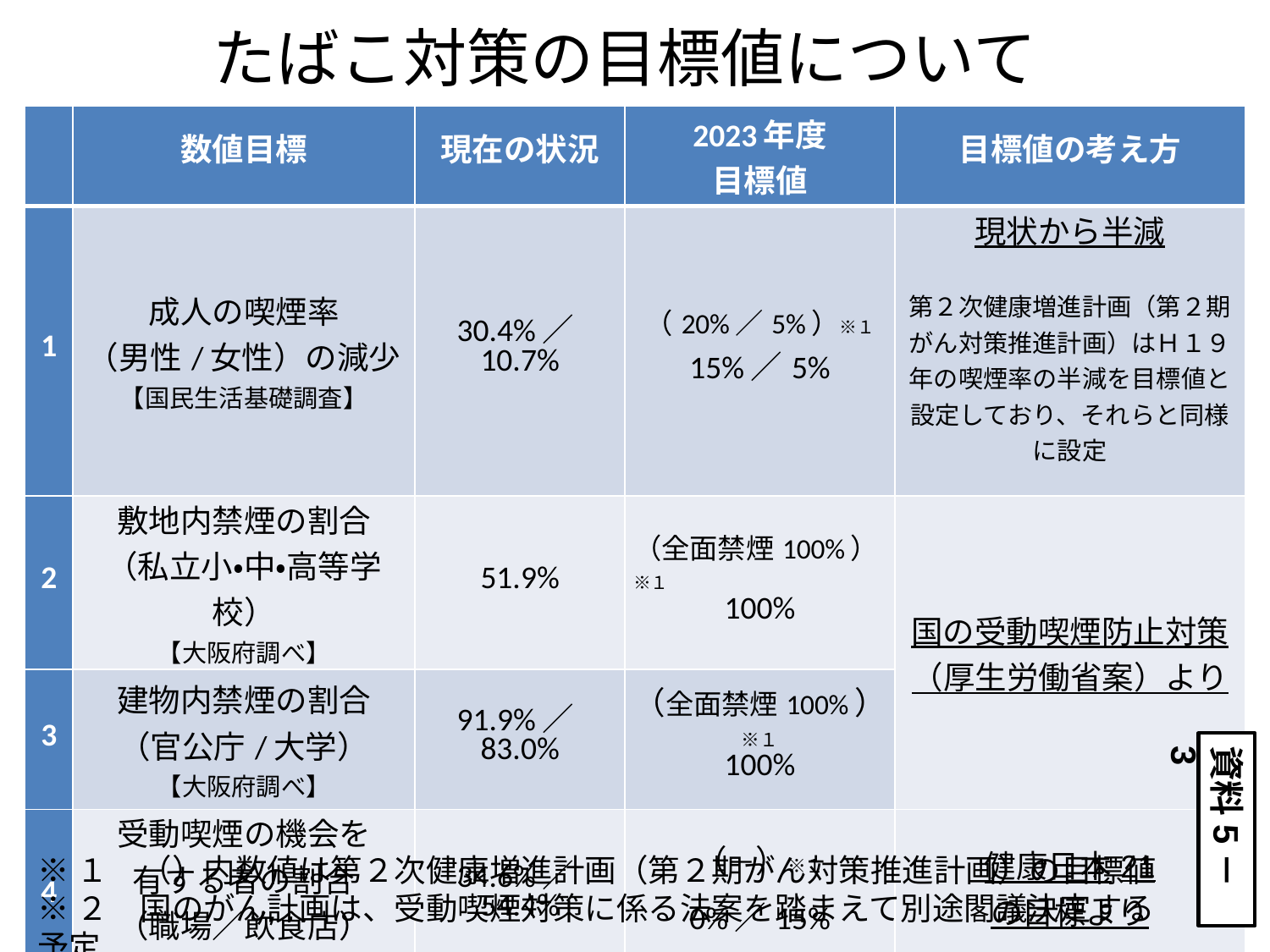

# たばこ対策の目標値について
|  | 数値目標 | 現在の状況 | 2023年度 目標値 | 目標値の考え方 |
| --- | --- | --- | --- | --- |
| 1 | 成人の喫煙率 （男性/女性）の減少 【国民生活基礎調査】 | 30.4%／10.7% | （20%／5%）※１ 15%／5% | 現状から半減 第２次健康増進計画（第２期がん対策推進計画）はＨ１９年の喫煙率の半減を目標値と設定しており、それらと同様に設定 |
| 2 | 敷地内禁煙の割合 （私立小・中・高等学校） 【大阪府調べ】 | 51.9% | （全面禁煙100%）※１ 100% | 国の受動喫煙防止対策 （厚生労働省案）より |
| 3 | 建物内禁煙の割合 （官公庁/大学） 【大阪府調べ】 | 91.9%／83.0% | （全面禁煙100%）※１ 100% |  |
| 4 | 受動喫煙の機会を 有する者の割合 （職場／飲食店） 【大阪府調べ】 | 34.6%／54.4% | （－）※１ 0%／15% | 健康日本21 の目標より |
資料5－3
※１　（）内数値は第２次健康増進計画（第２期がん対策推進計画）の目標値
※２　国のがん計画は、受動喫煙対策に係る法案を踏まえて別途閣議決定する予定